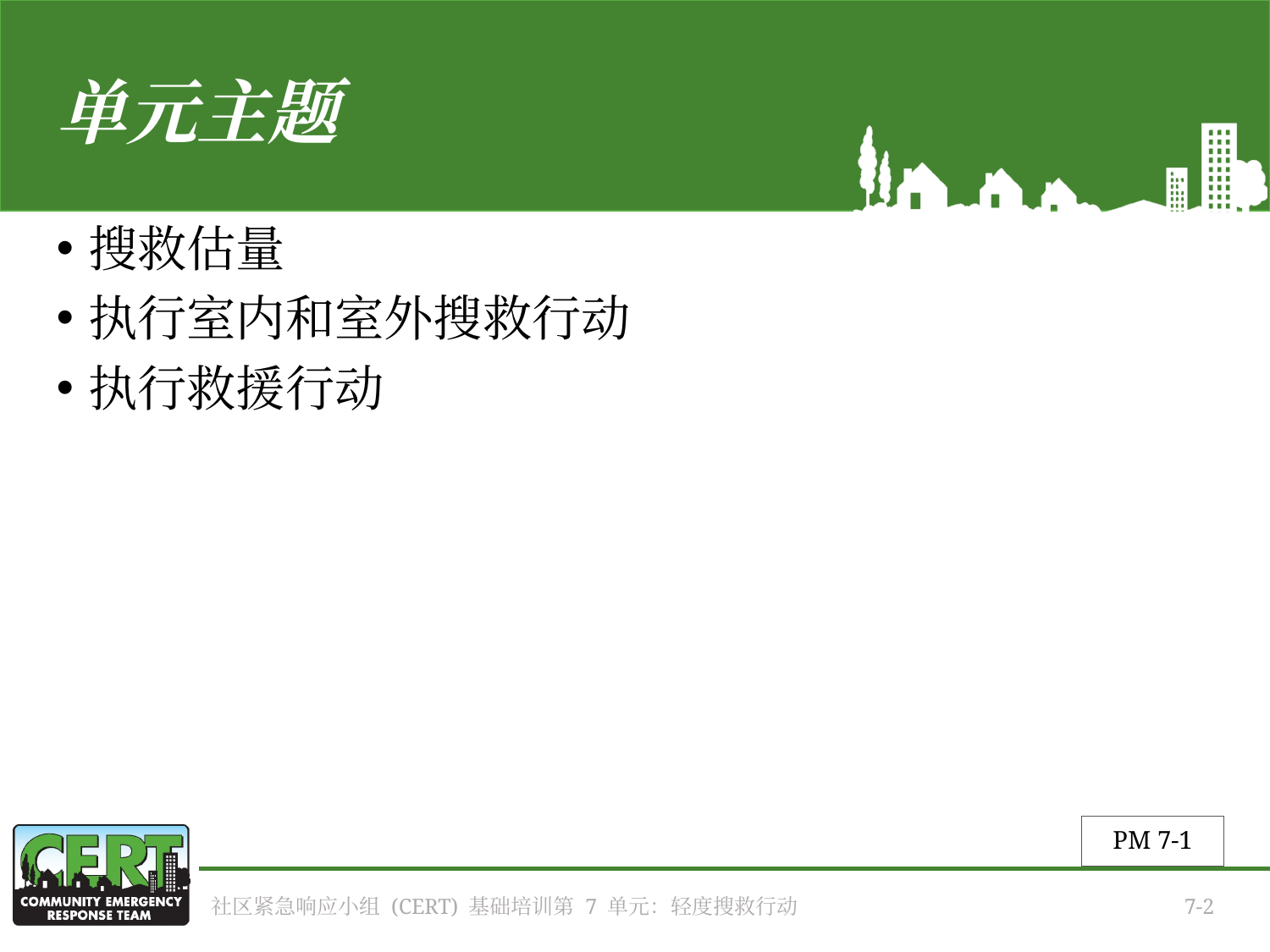

# 单元主题
搜救估量
执行室内和室外搜救行动
执行救援行动
PM 7-1
社区紧急响应小组 (CERT) 基础培训第 7 单元：轻度搜救行动
7-2